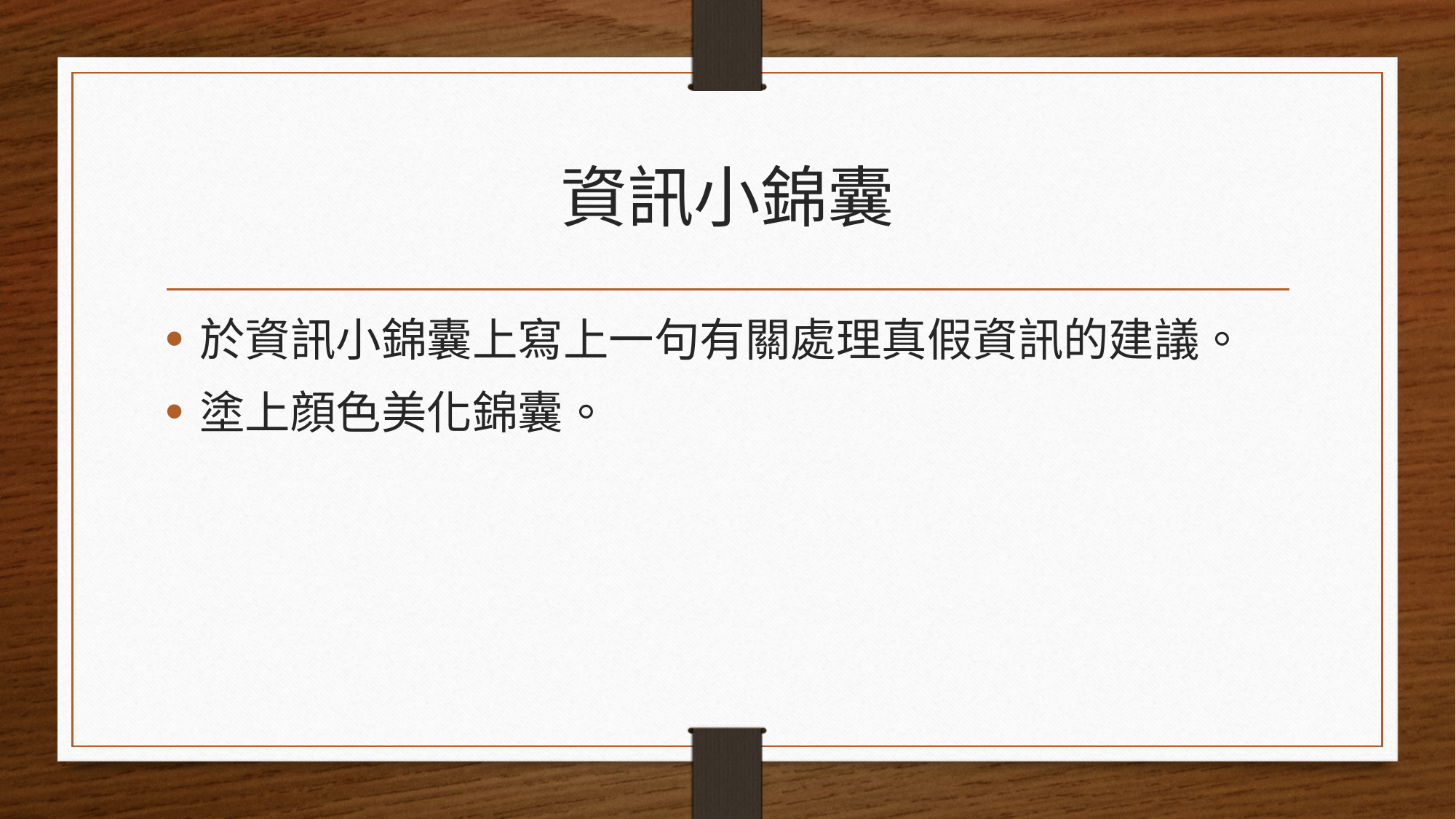

# 資訊小錦囊
於資訊小錦囊上寫上一句有關處理真假資訊的建議。
塗上顔色美化錦囊。